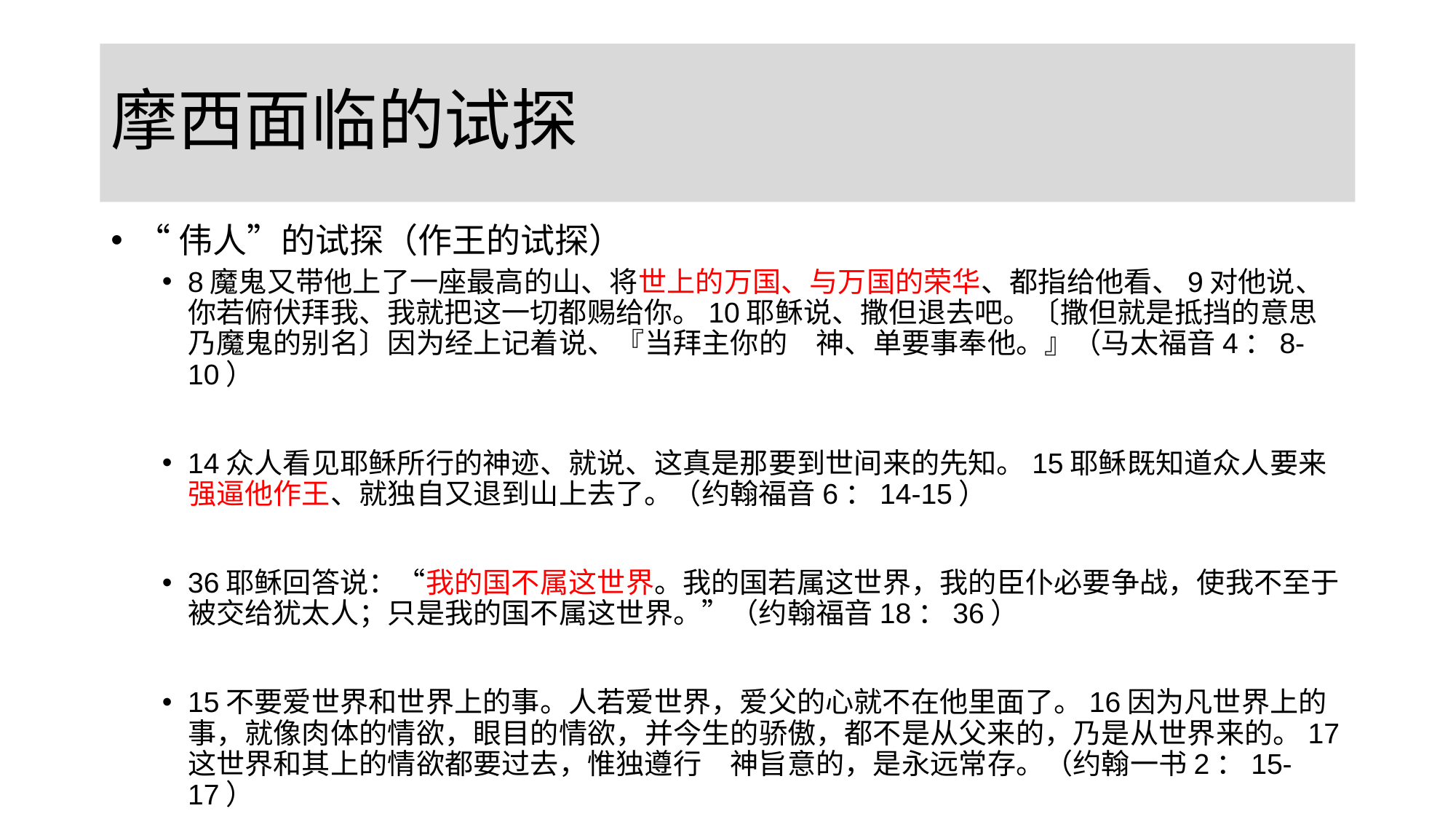

# 摩西面临的试探
“伟人”的试探（作王的试探）
8魔鬼又带他上了一座最高的山、将世上的万国、与万国的荣华、都指给他看、9对他说、你若俯伏拜我、我就把这一切都赐给你。10耶稣说、撒但退去吧。〔撒但就是抵挡的意思乃魔鬼的别名〕因为经上记着说、『当拜主你的　神、单要事奉他。』（马太福音4：8-10）

14众人看见耶稣所行的神迹、就说、这真是那要到世间来的先知。15耶稣既知道众人要来强逼他作王、就独自又退到山上去了。（约翰福音6：14-15）

36耶稣回答说：“我的国不属这世界。我的国若属这世界，我的臣仆必要争战，使我不至于被交给犹太人；只是我的国不属这世界。”（约翰福音18：36）

15不要爱世界和世界上的事。人若爱世界，爱父的心就不在他里面了。16因为凡世界上的事，就像肉体的情欲，眼目的情欲，并今生的骄傲，都不是从父来的，乃是从世界来的。17这世界和其上的情欲都要过去，惟独遵行　神旨意的，是永远常存。（约翰一书2：15-17）